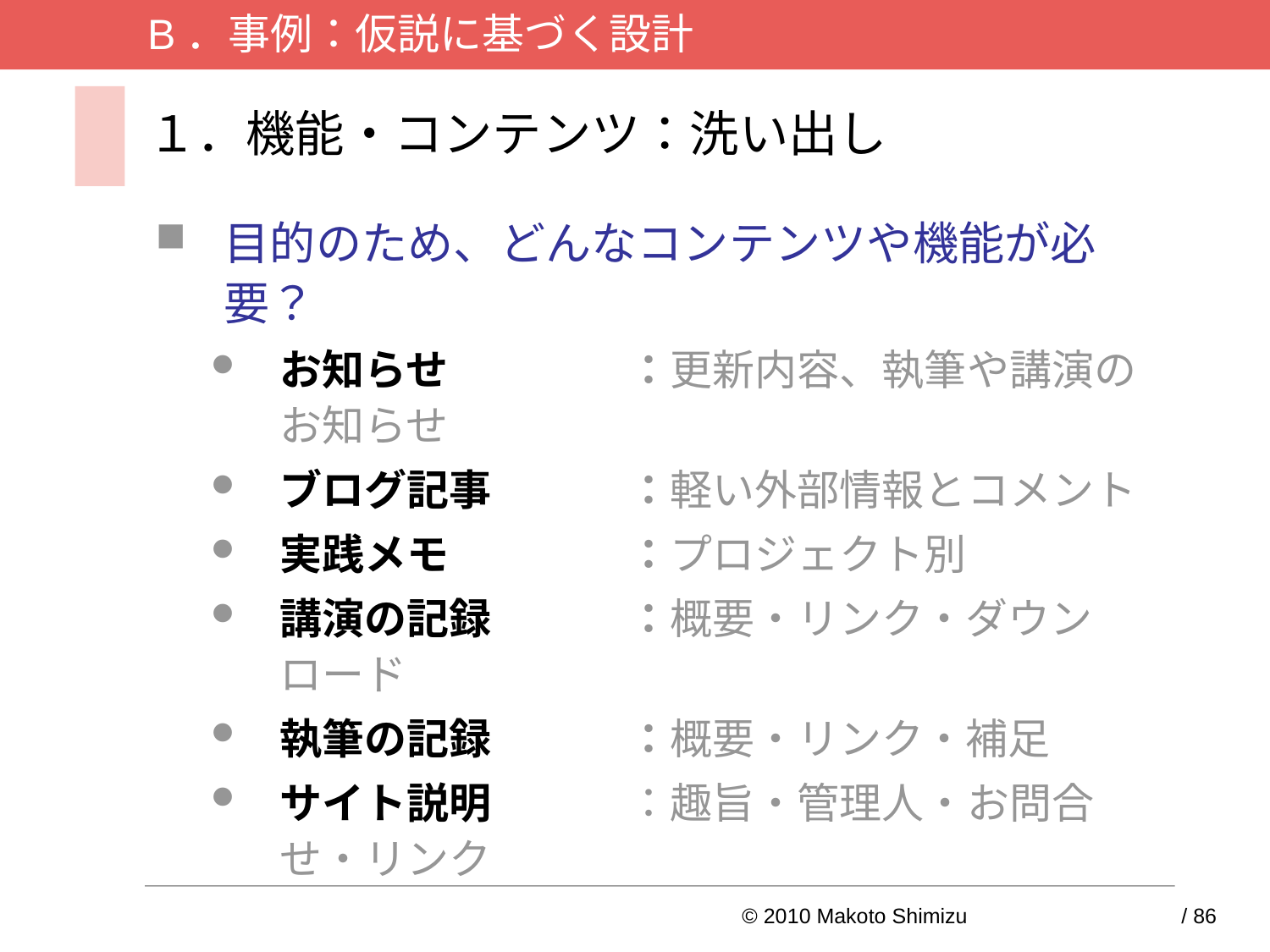

B．事例：仮説に基づく設計
# １．機能・コンテンツ：洗い出し
目的のため、どんなコンテンツや機能が必要？
お知らせ	：更新内容、執筆や講演のお知らせ
ブログ記事	：軽い外部情報とコメント
実践メモ	：プロジェクト別
講演の記録	：概要・リンク・ダウンロード
執筆の記録	：概要・リンク・補足
サイト説明	：趣旨・管理人・お問合せ・リンク
© 2010 Makoto Shimizu	8